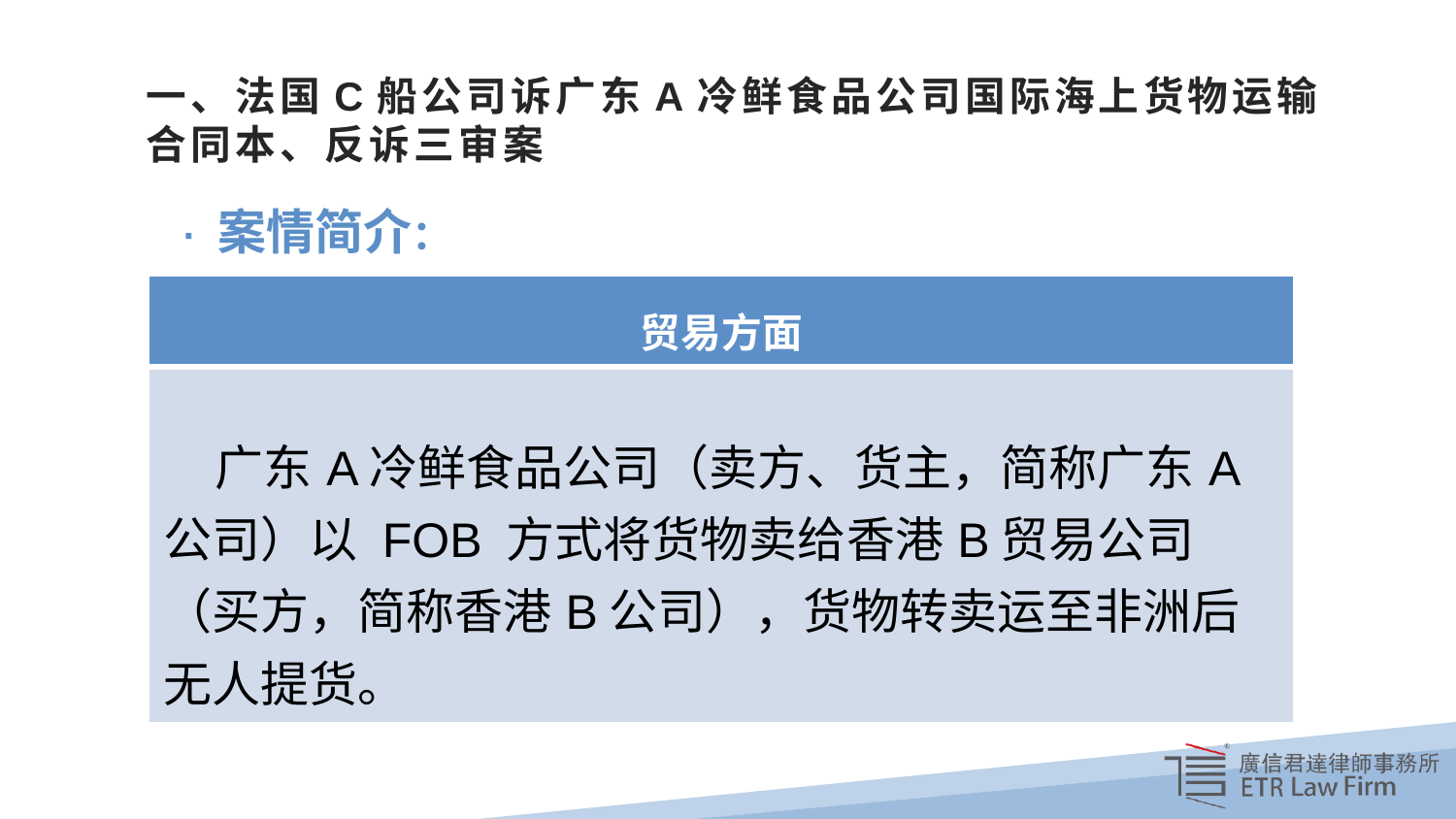

# 一、法国C船公司诉广东A冷鲜食品公司国际海上货物运输 合同本、反诉三审案
  · 案情简介：
| 贸易方面 |
| --- |
| 广东A冷鲜食品公司（卖方、货主，简称广东A公司）以 FOB 方式将货物卖给香港B贸易公司（买方，简称香港B公司），货物转卖运至非洲后无人提货。 |